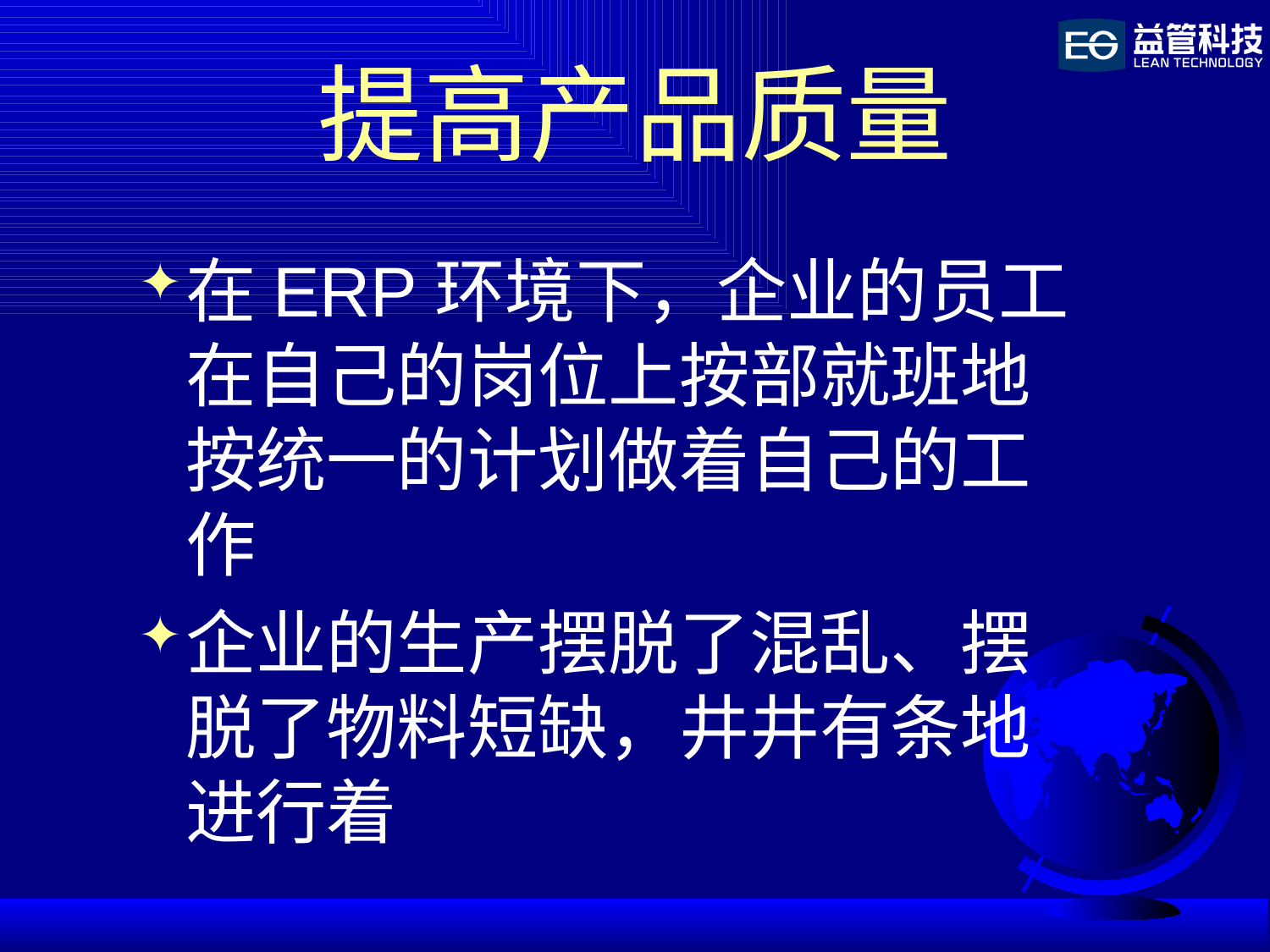

# 提高产品质量
在ERP环境下，企业的员工在自己的岗位上按部就班地按统一的计划做着自己的工作
企业的生产摆脱了混乱、摆脱了物料短缺，井井有条地进行着
19